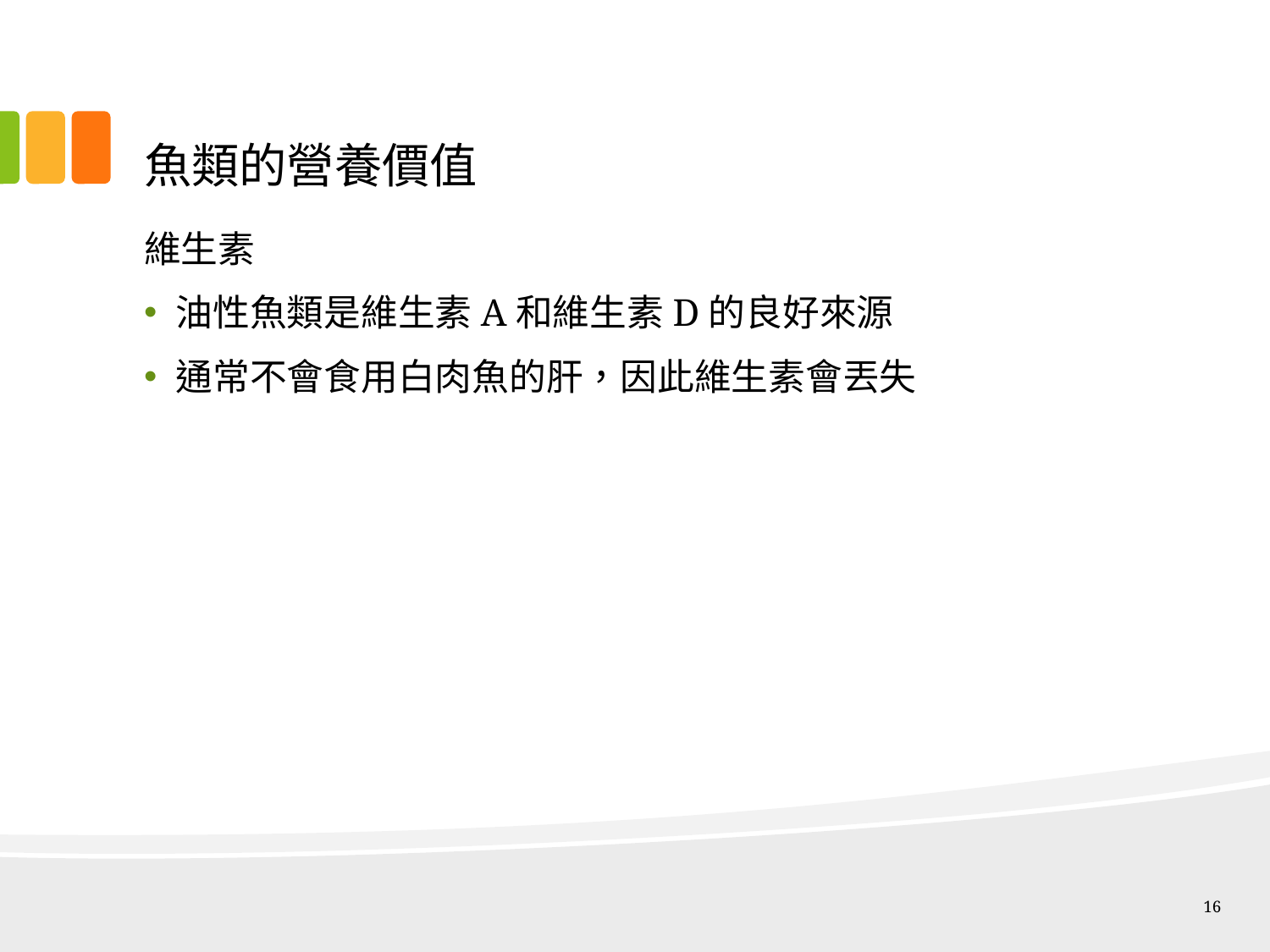

# 魚類的營養價值
維生素
油性魚類是維生素A和維生素D的良好來源
通常不會食用白肉魚的肝，因此維生素會丟失
16